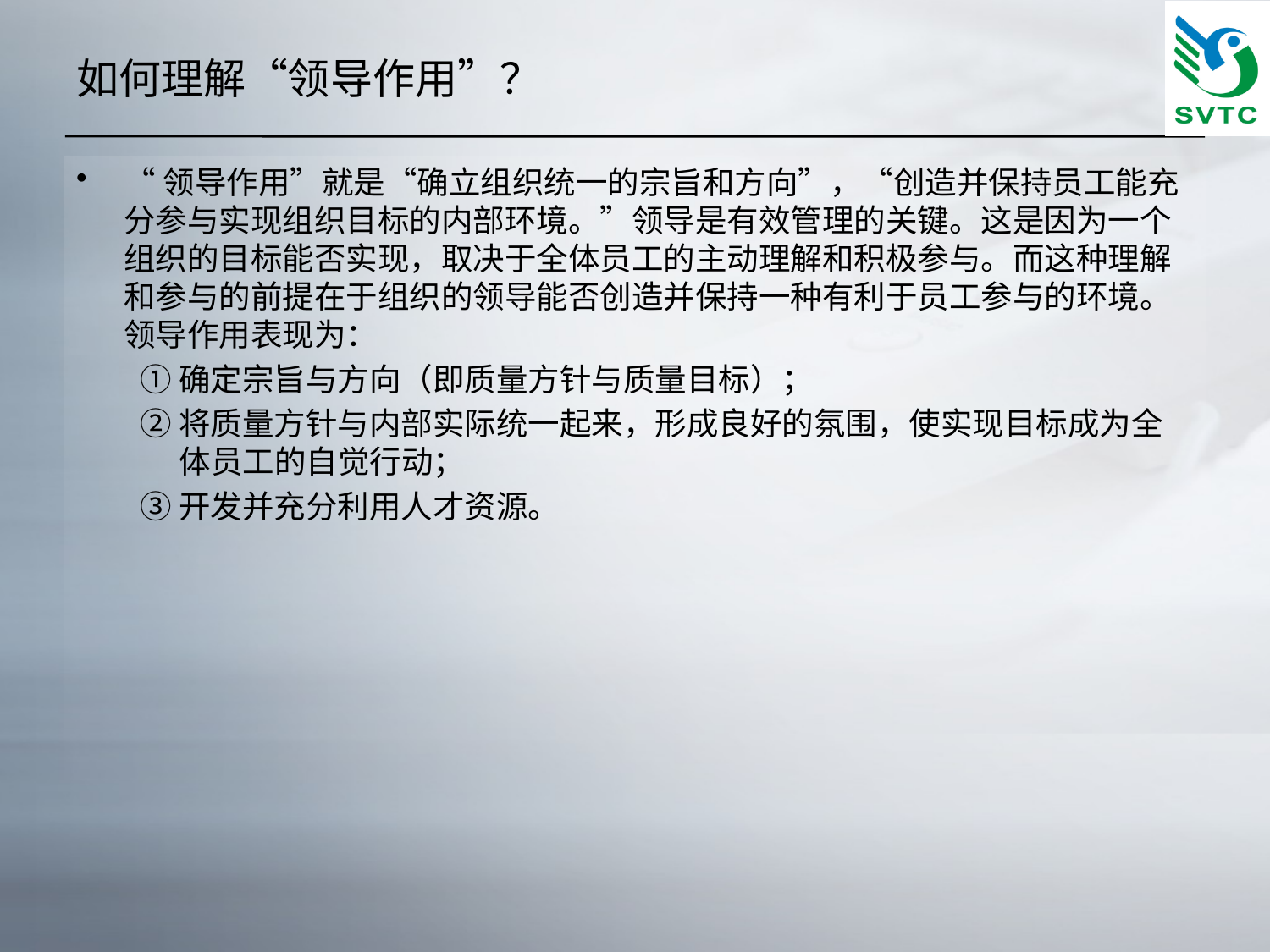

# 如何理解“领导作用”？
“领导作用”就是“确立组织统一的宗旨和方向”，“创造并保持员工能充分参与实现组织目标的内部环境。”领导是有效管理的关键。这是因为一个组织的目标能否实现，取决于全体员工的主动理解和积极参与。而这种理解和参与的前提在于组织的领导能否创造并保持一种有利于员工参与的环境。领导作用表现为：
①确定宗旨与方向（即质量方针与质量目标）；
②将质量方针与内部实际统一起来，形成良好的氛围，使实现目标成为全体员工的自觉行动；
③开发并充分利用人才资源。